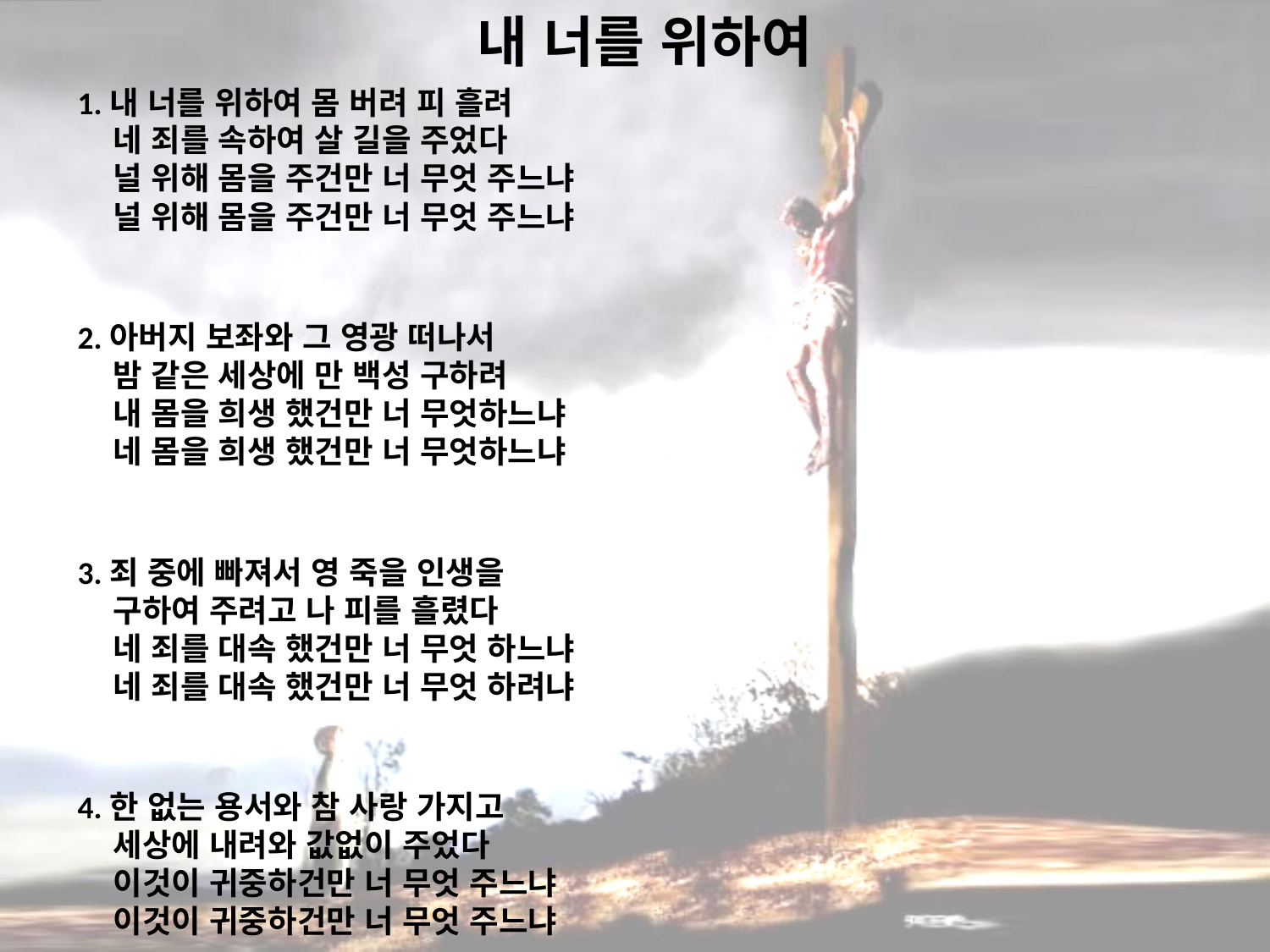

# 내 너를 위하여
1.내 너를 위하여 몸 버려 피 흘려
    네 죄를 속하여 살 길을 주었다
    널 위해 몸을 주건만 너 무엇 주느냐
    널 위해 몸을 주건만 너 무엇 주느냐
2.아버지 보좌와 그 영광 떠나서
    밤 같은 세상에 만 백성 구하려
    내 몸을 희생 했건만 너 무엇하느냐
    네 몸을 희생 했건만 너 무엇하느냐
3.죄 중에 빠져서 영 죽을 인생을
    구하여 주려고 나 피를 흘렸다
    네 죄를 대속 했건만 너 무엇 하느냐
    네 죄를 대속 했건만 너 무엇 하려냐
4.한 없는 용서와 참 사랑 가지고
    세상에 내려와 값없이 주었다
    이것이 귀중하건만 너 무엇 주느냐
    이것이 귀중하건만 너 무엇 주느냐